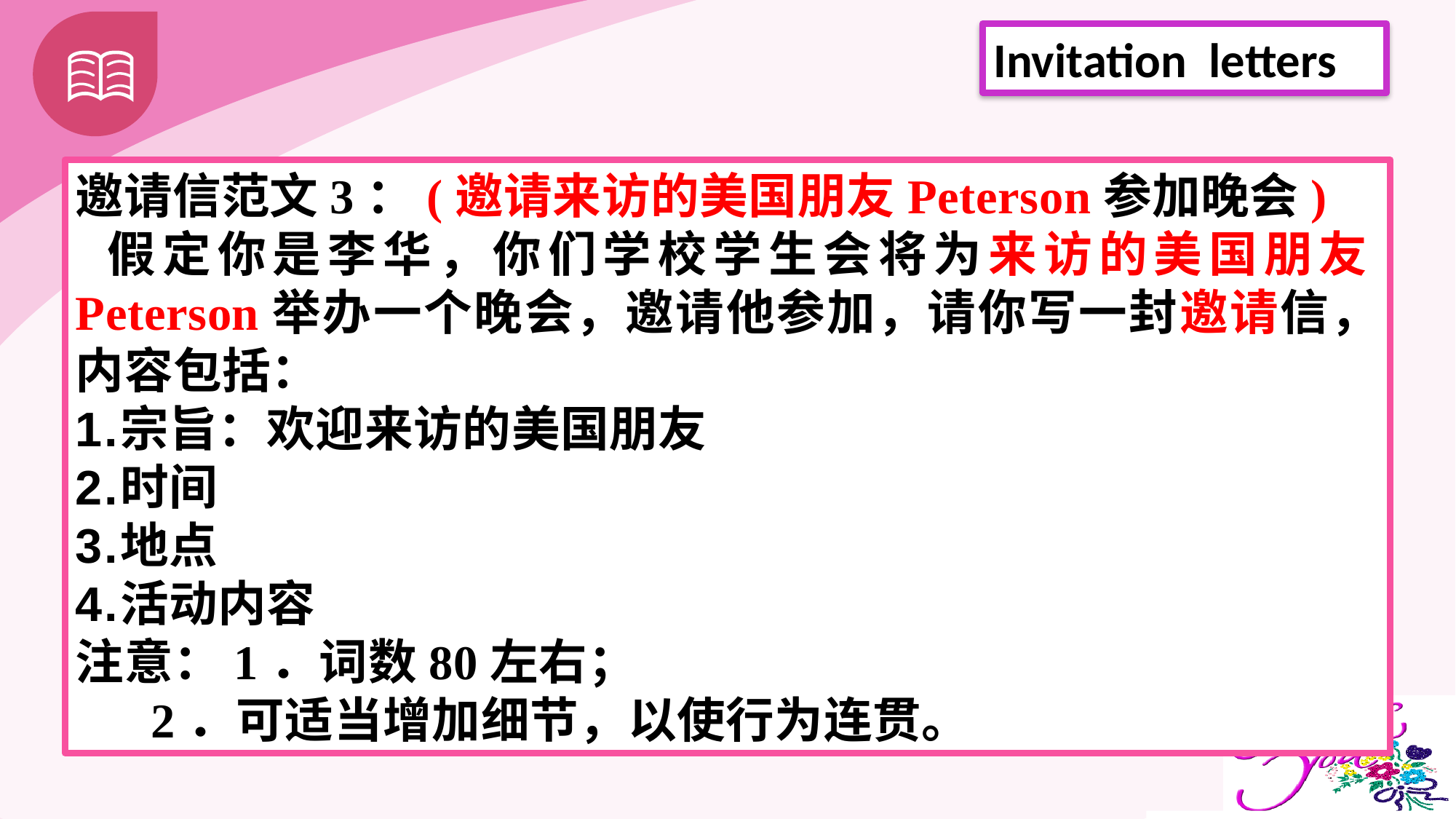

邀请信范文3：(邀请来访的美国朋友Peterson参加晚会)
假定你是李华，你们学校学生会将为来访的美国朋友Peterson举办一个晚会，邀请他参加，请你写一封邀请信，内容包括：
宗旨：欢迎来访的美国朋友
时间
地点
活动内容
注意：1．词数80左右；
      2．可适当增加细节，以使行为连贯。